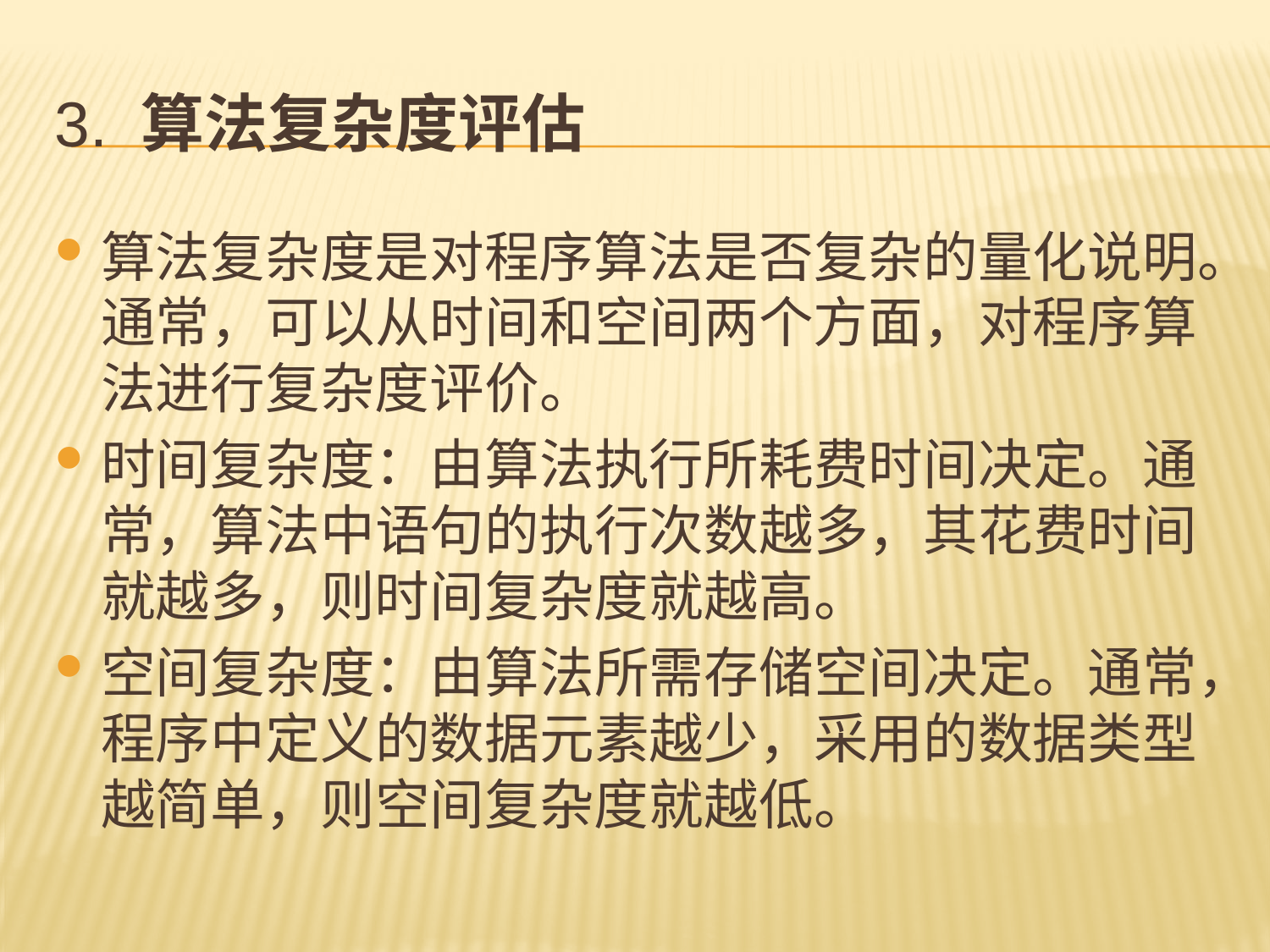

# 3. 算法复杂度评估
算法复杂度是对程序算法是否复杂的量化说明。通常，可以从时间和空间两个方面，对程序算法进行复杂度评价。
时间复杂度：由算法执行所耗费时间决定。通常，算法中语句的执行次数越多，其花费时间就越多，则时间复杂度就越高。
空间复杂度：由算法所需存储空间决定。通常，程序中定义的数据元素越少，采用的数据类型越简单，则空间复杂度就越低。